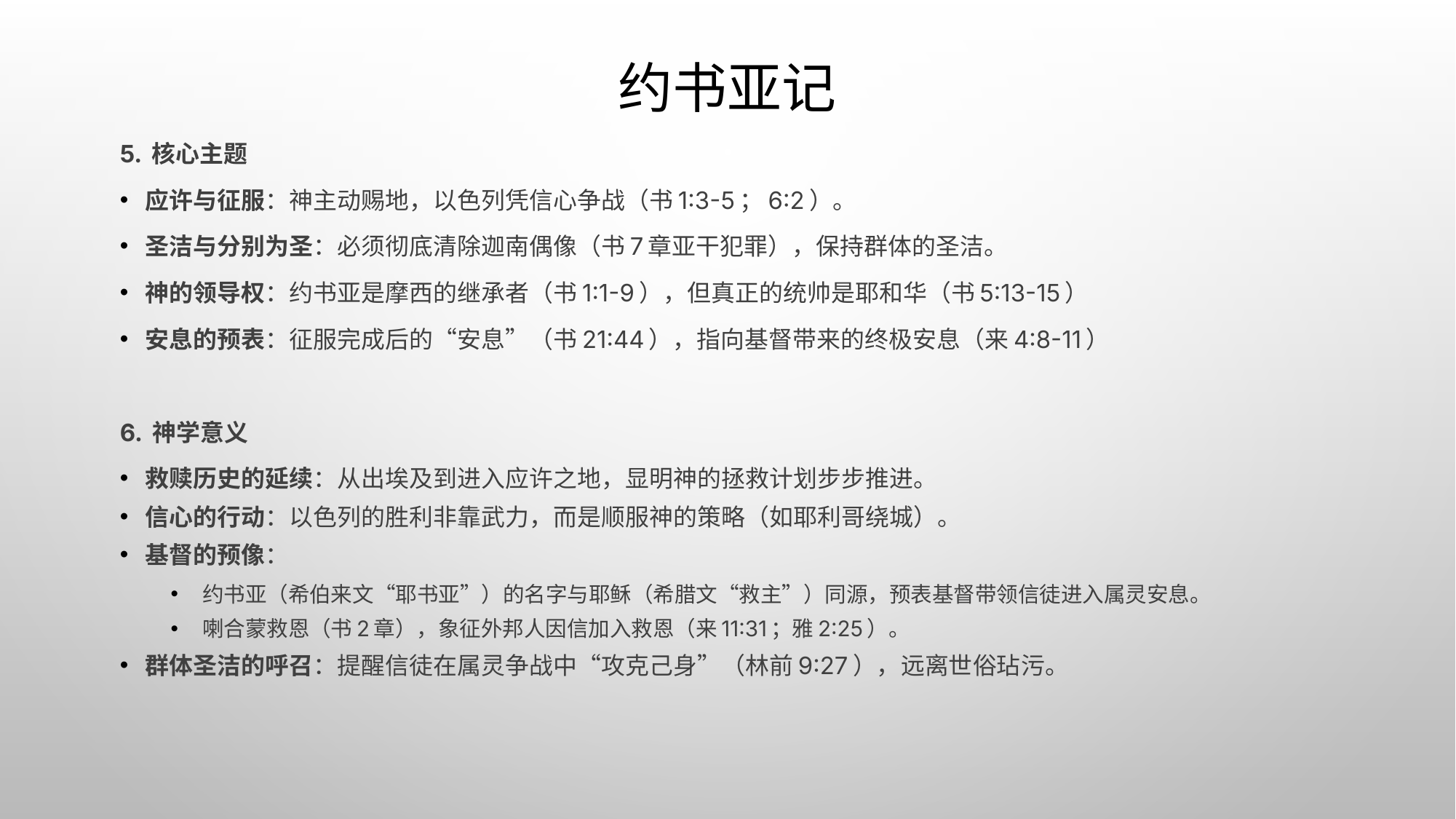

# 约书亚记
5. 核心主题
应许与征服：神主动赐地，以色列凭信心争战（书1:3-5；6:2）。
圣洁与分别为圣：必须彻底清除迦南偶像（书7章亚干犯罪），保持群体的圣洁。
神的领导权：约书亚是摩西的继承者（书1:1-9），但真正的统帅是耶和华（书5:13-15）
安息的预表：征服完成后的“安息”（书21:44），指向基督带来的终极安息（来4:8-11）

6. 神学意义
救赎历史的延续：从出埃及到进入应许之地，显明神的拯救计划步步推进。
信心的行动：以色列的胜利非靠武力，而是顺服神的策略（如耶利哥绕城）。
基督的预像：
约书亚（希伯来文“耶书亚”）的名字与耶稣（希腊文“救主”）同源，预表基督带领信徒进入属灵安息。
喇合蒙救恩（书2章），象征外邦人因信加入救恩（来11:31；雅2:25）。
群体圣洁的呼召：提醒信徒在属灵争战中“攻克己身”（林前9:27），远离世俗玷污。